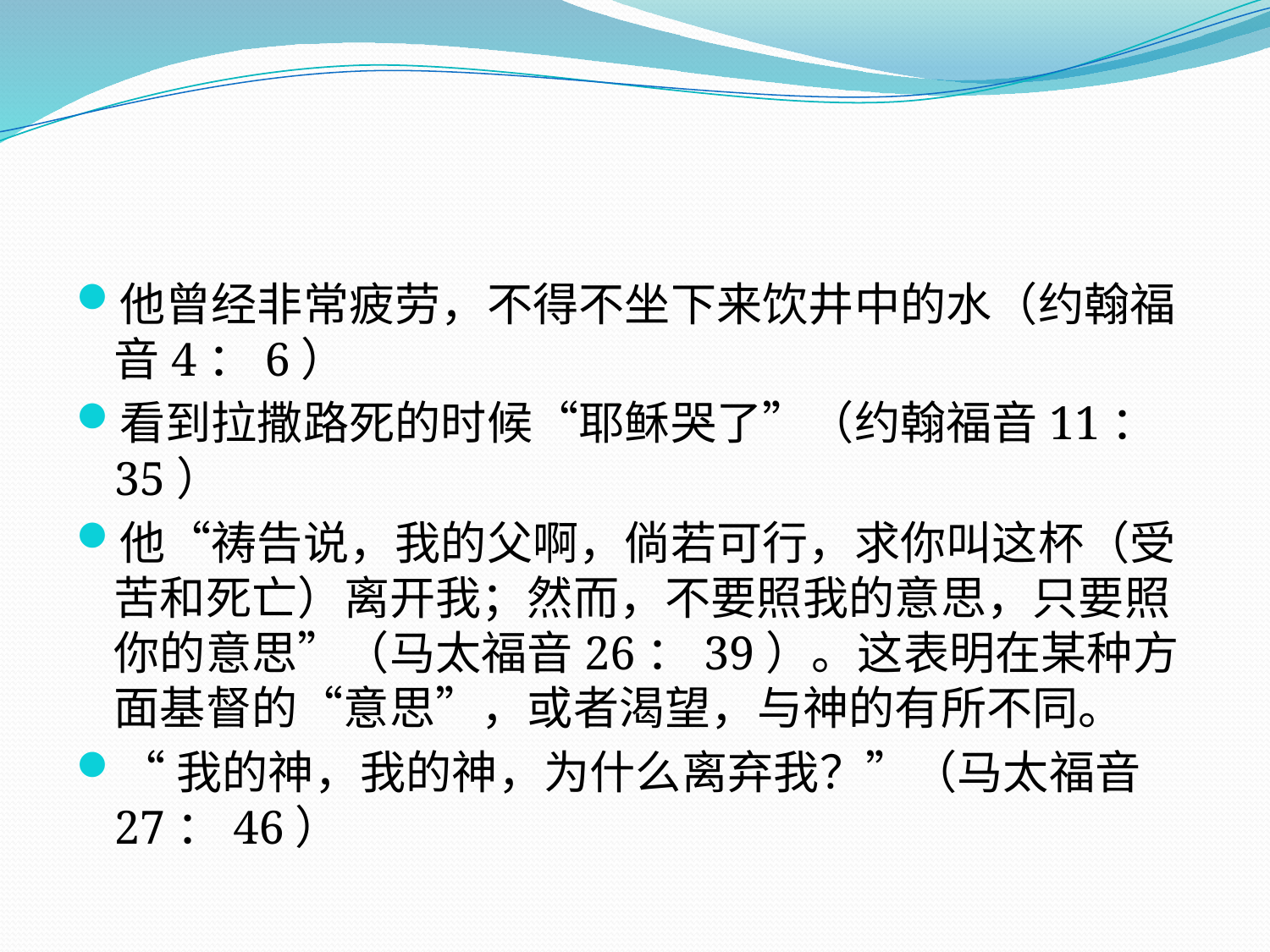

#
他曾经非常疲劳，不得不坐下来饮井中的水（约翰福音4：6）
看到拉撒路死的时候“耶稣哭了”（约翰福音11：35）
他“祷告说，我的父啊，倘若可行，求你叫这杯（受苦和死亡）离开我；然而，不要照我的意思，只要照你的意思”（马太福音26：39）。这表明在某种方面基督的“意思”，或者渴望，与神的有所不同。
“我的神，我的神，为什么离弃我？”（马太福音27：46）